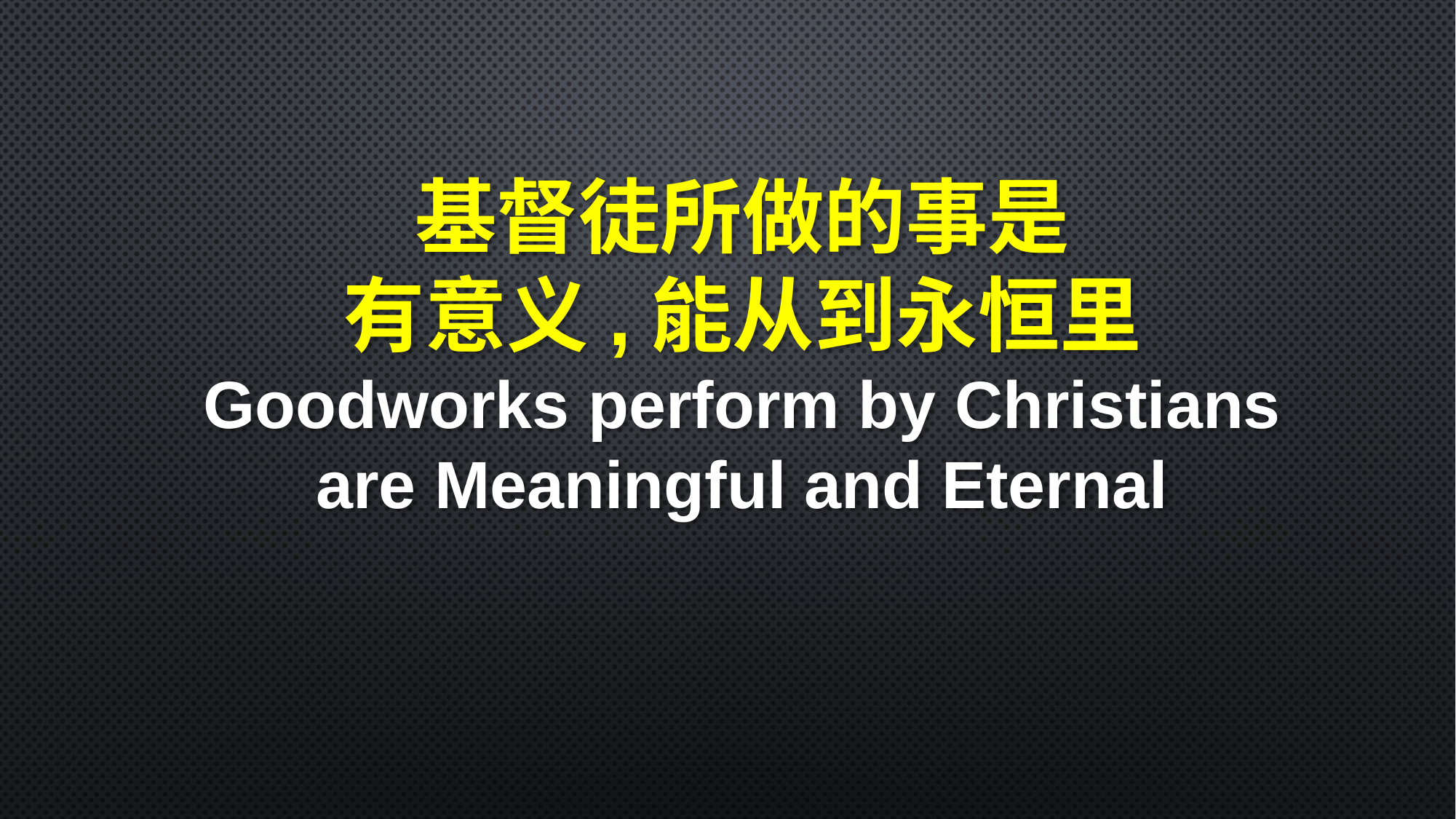

基督徒所做的事是
有意义,能从到永恒里
Goodworks perform by Christians are Meaningful and Eternal